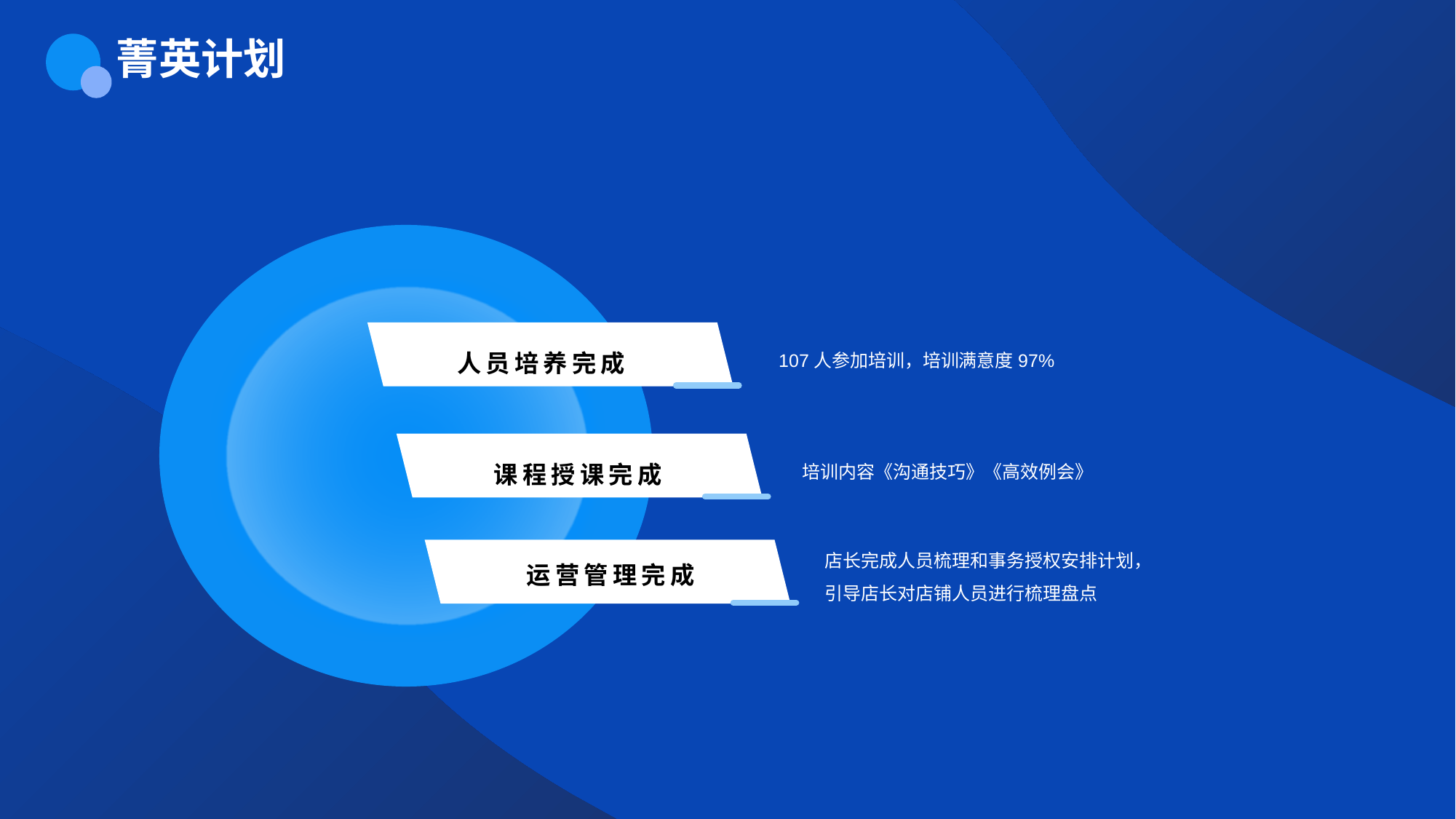

菁英计划

107人参加培训，培训满意度97%

人员培养完成
培训内容《沟通技巧》《高效例会》

课程授课完成
店长完成人员梳理和事务授权安排计划，引导店长对店铺人员进行梳理盘点

运营管理完成